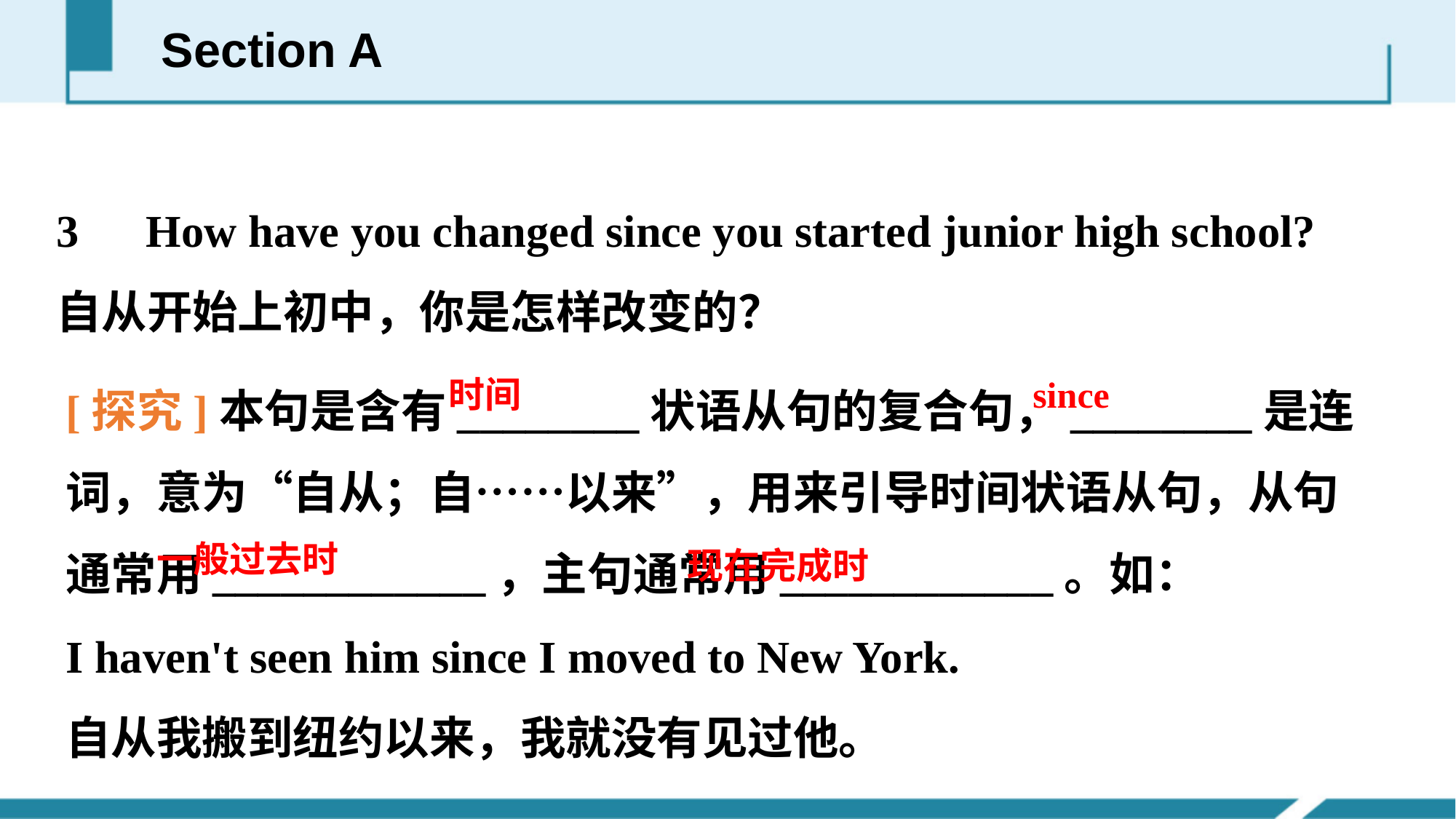

Section A
3　How have you changed since you started junior high school?
自从开始上初中，你是怎样改变的？
[探究]本句是含有________状语从句的复合句，________是连词，意为“自从；自……以来”，用来引导时间状语从句，从句通常用____________，主句通常用____________。如：
I haven't seen him since I moved to New York.
自从我搬到纽约以来，我就没有见过他。
时间
since
一般过去时
现在完成时